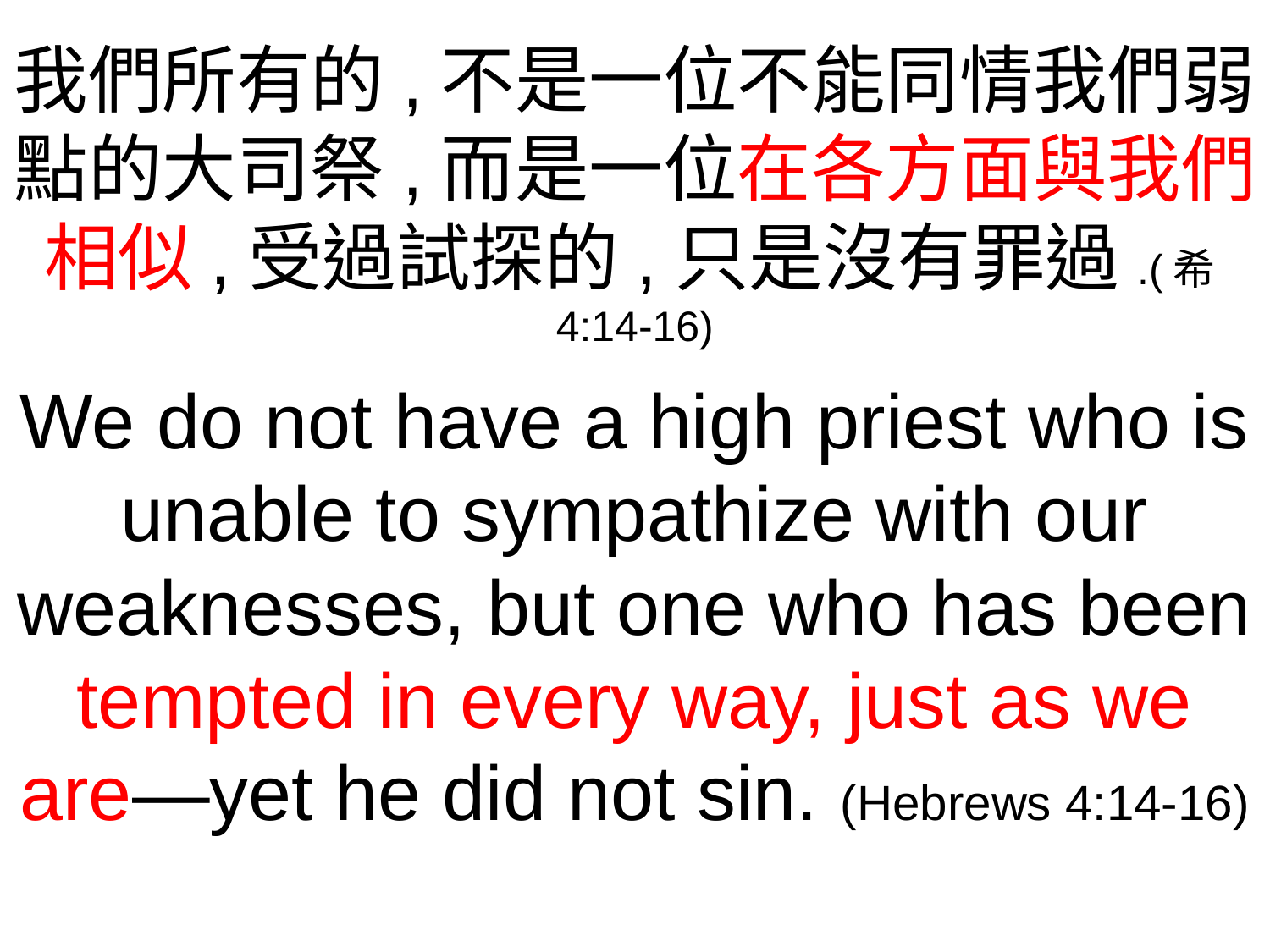

我們所有的,不是一位不能同情我們弱點的大司祭,而是一位在各方面與我們相似,受過試探的,只是沒有罪過.(希4:14-16)
We do not have a high priest who is unable to sympathize with our weaknesses, but one who has been tempted in every way, just as we are—yet he did not sin. (Hebrews 4:14-16)